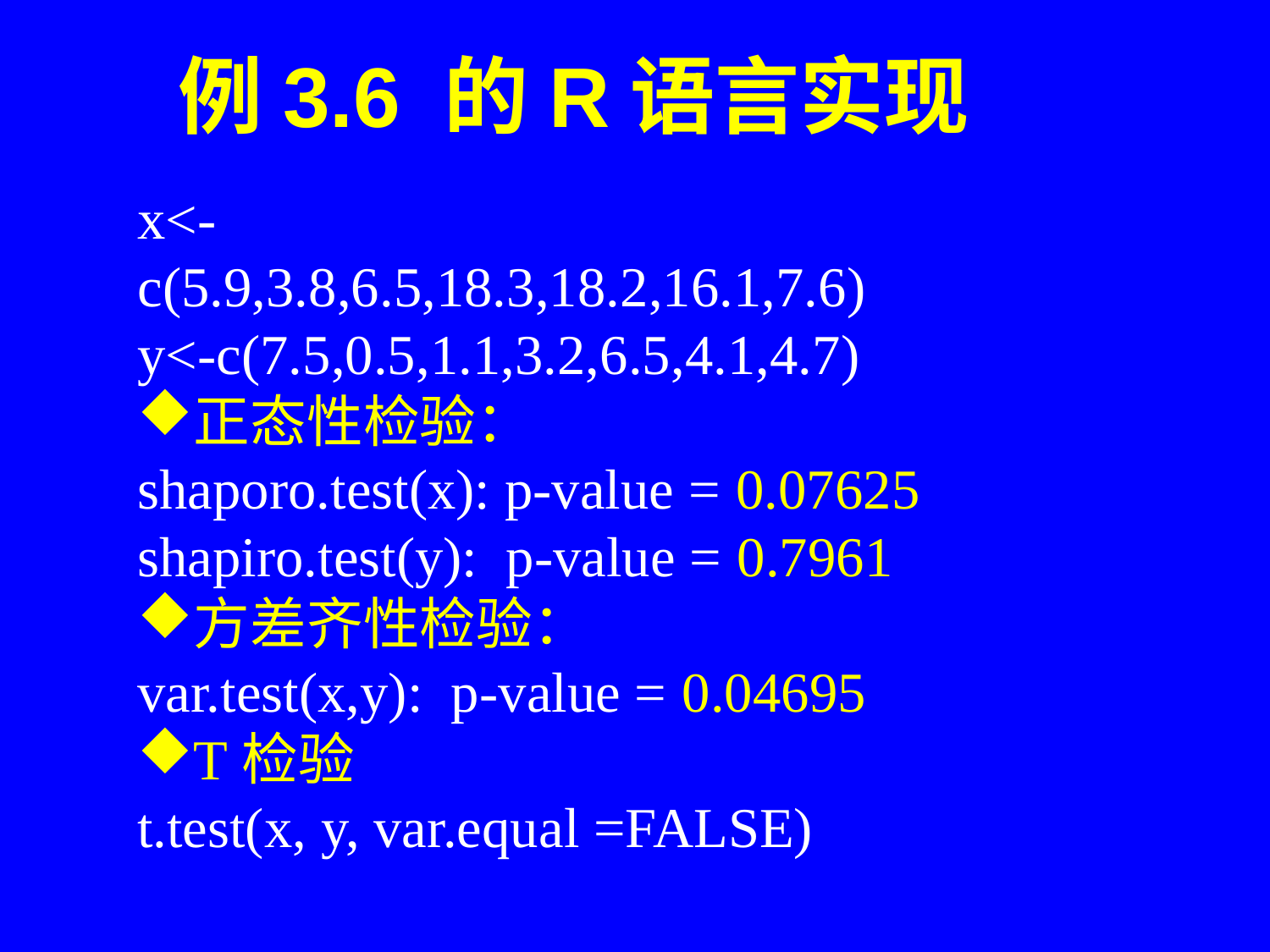

例3.6 的R语言实现
x<-c(5.9,3.8,6.5,18.3,18.2,16.1,7.6)
y<-c(7.5,0.5,1.1,3.2,6.5,4.1,4.7)
正态性检验：
shaporo.test(x): p-value = 0.07625
shapiro.test(y):  p-value = 0.7961
方差齐性检验：
var.test(x,y):  p-value = 0.04695
T检验
t.test(x, y, var.equal =FALSE)